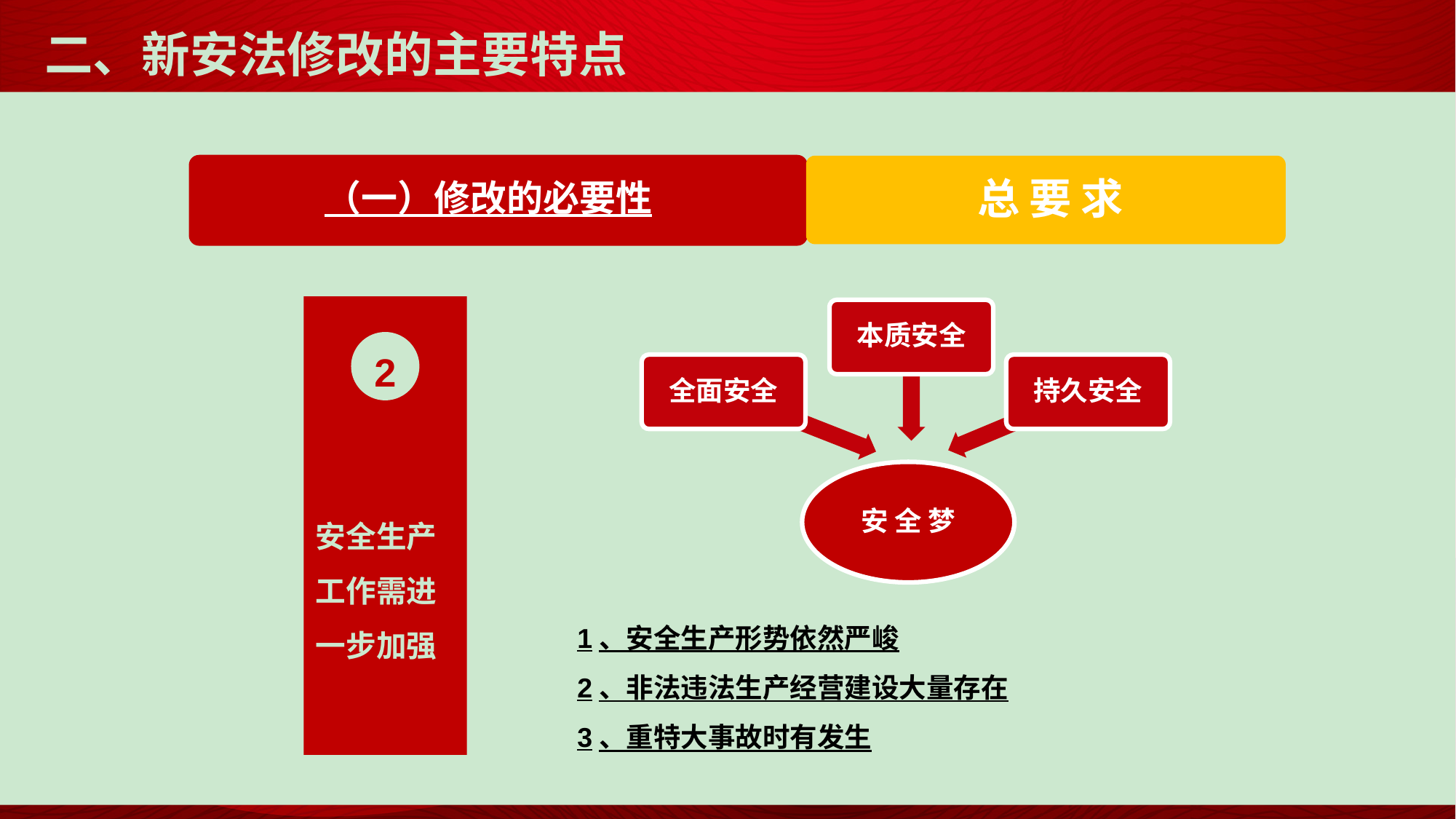

# 二、新安法修改的主要特点
（一）修改的必要性
总要求

安全生产工作需进一步加强
本质安全
持久安全
全面安全

安 全 梦
2
1、安全生产形势依然严峻
2、非法违法生产经营建设大量存在
3、重特大事故时有发生